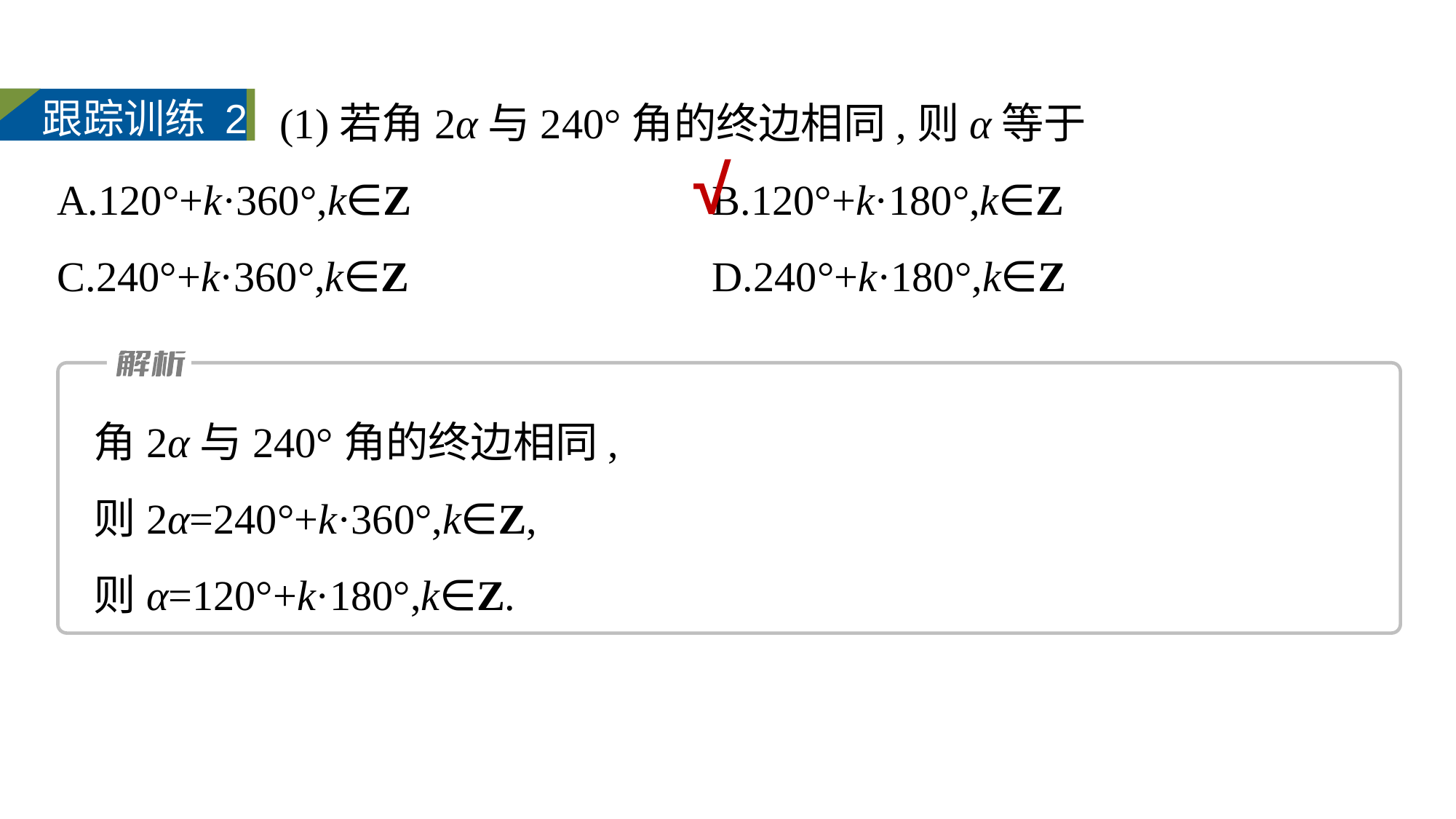

(1)若角2α与240°角的终边相同,则α等于
A.120°+k·360°,k∈Z			B.120°+k·180°,k∈Z
C.240°+k·360°,k∈Z			D.240°+k·180°,k∈Z
跟踪训练 2

√

角2α与240°角的终边相同,
则2α=240°+k·360°,k∈Z,
则α=120°+k·180°,k∈Z.